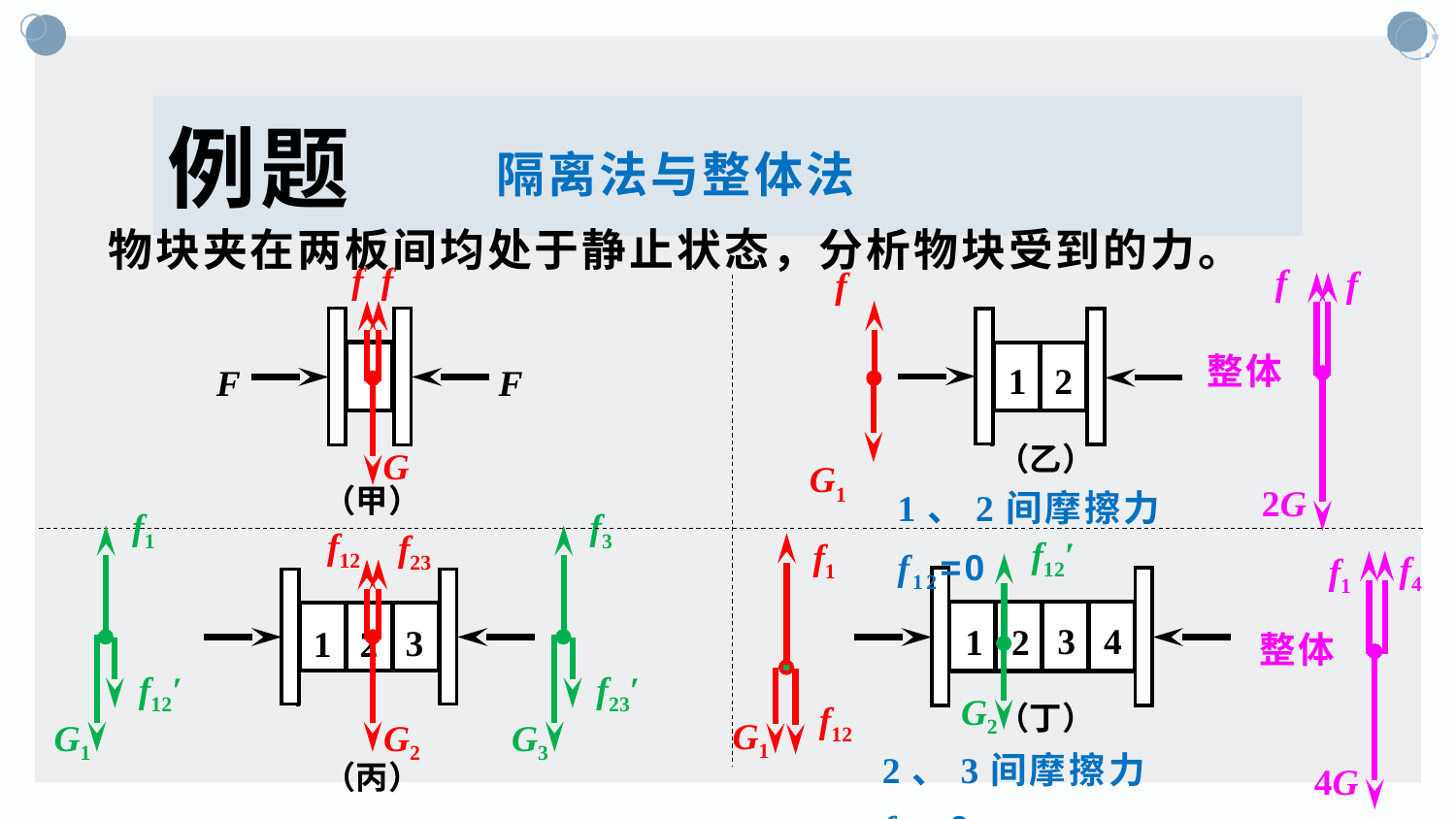

# 例题
隔离法与整体法

物块夹在两板间均处于静止状态，分析物块受到的力。
f
f

G
f
f

2G
f

G1

F
F

1
2
整体
（乙）
1、2间摩擦力f12=0
（甲）
f1

f12ʹ
G1
f3

f23ʹ
G3
f12
f23

G2
f12ʹ

G2
f1

f12
G1
f4
f1

4G

3
4
1
2

3
1
2
整体
（丁）
2、3间摩擦力f23=0
（丙）